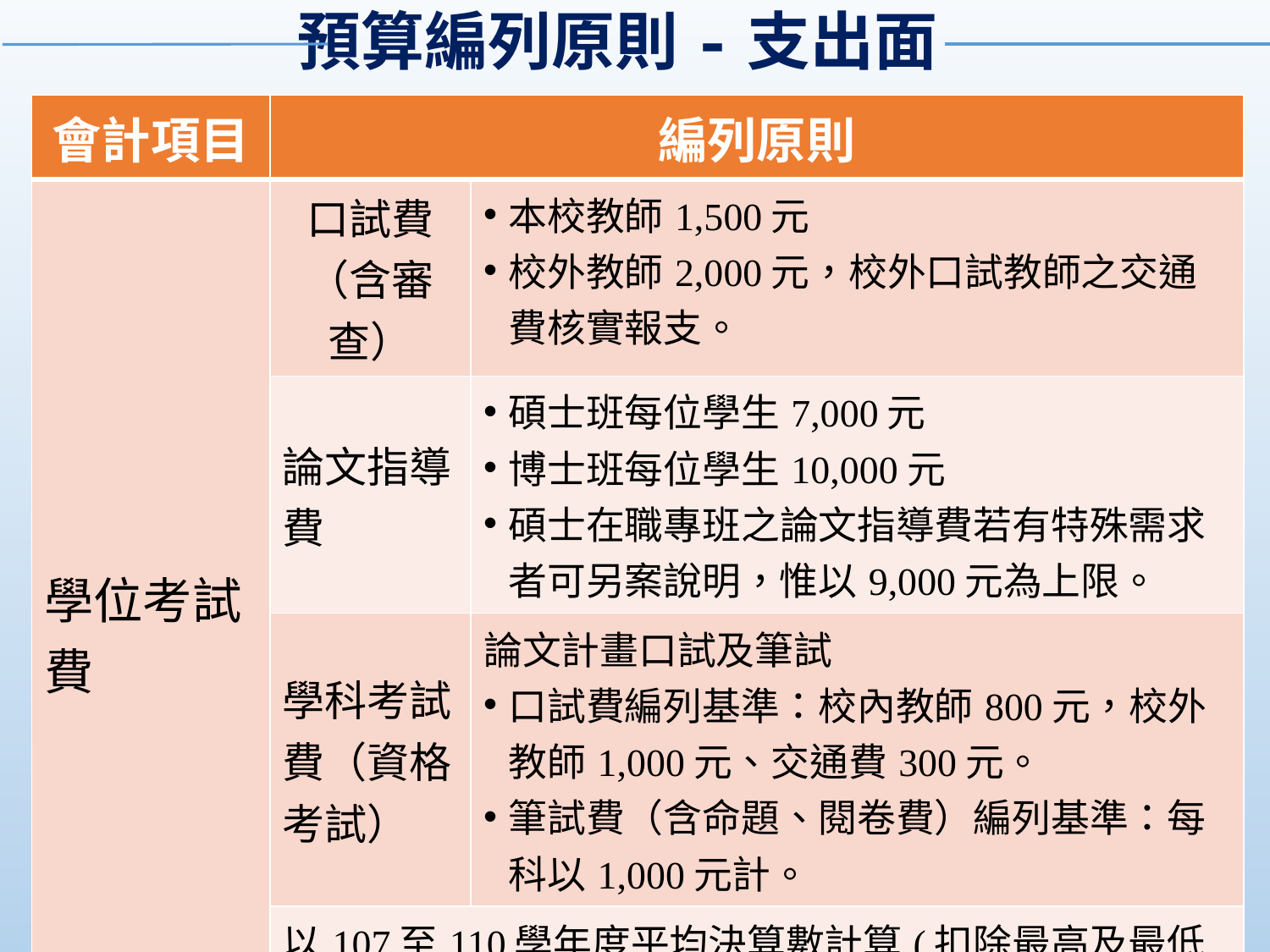

預算編列原則-支出面
| 會計項目 | 編列原則 |  |
| --- | --- | --- |
| 學位考試費 | 口試費 （含審查） | 本校教師1,500元 校外教師2,000元，校外口試教師之交通費核實報支。 |
|  | 論文指導費 | 碩士班每位學生7,000元 博士班每位學生10,000元 碩士在職專班之論文指導費若有特殊需求者可另案說明，惟以9,000元為上限。 |
|  | 學科考試費（資格考試） | 論文計畫口試及筆試 口試費編列基準：校內教師800元，校外教師1,000元、交通費300元。 筆試費（含命題、閱卷費）編列基準：每科以1,000元計。 |
|  | 以107至110學年度平均決算數計算(扣除最高及最低值)，預算由院編列，全校專帳控管，經費不足不需流入，經費剩餘不可流出，惟碩專班不適用。 |  |